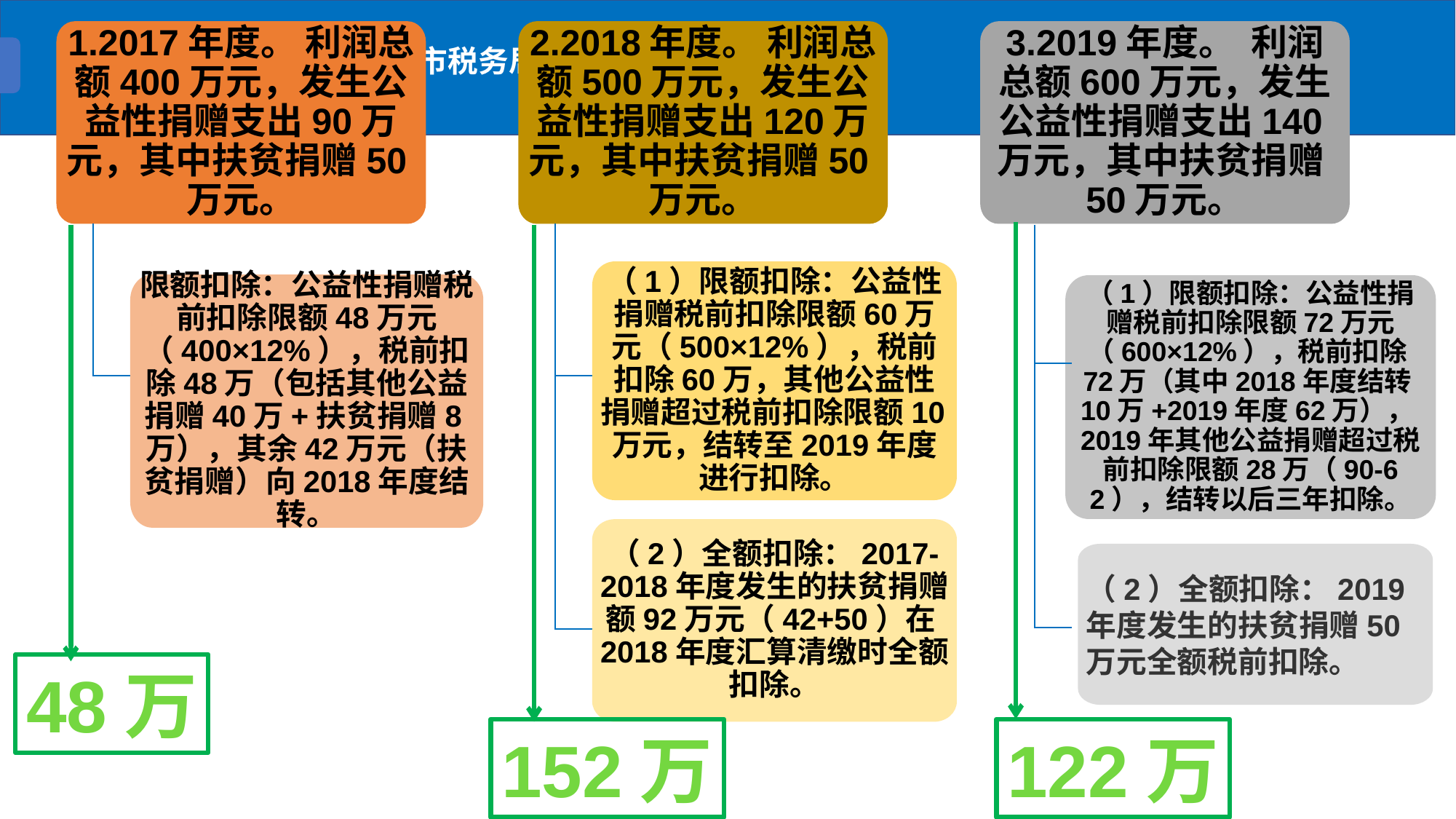

1.2017年度。 利润总额400万元，发生公益性捐赠支出90万元，其中扶贫捐赠50万元。
2.2018年度。 利润总额500万元，发生公益性捐赠支出120万元，其中扶贫捐赠50万元。
3.2019年度。  利润总额600万元，发生公益性捐赠支出140万元，其中扶贫捐赠50万元。

（1）限额扣除：公益性捐赠税前扣除限额60万元（500×12%），税前扣除60万，其他公益性捐赠超过税前扣除限额10万元，结转至2019年度进行扣除。
限额扣除：公益性捐赠税前扣除限额48万元（400×12%），税前扣除48万（包括其他公益捐赠40万+扶贫捐赠8万），其余42万元（扶贫捐赠）向2018年度结转。
（2）全额扣除：2017-2018年度发生的扶贫捐赠额92万元（42+50）在2018年度汇算清缴时全额扣除。

（1）限额扣除：公益性捐赠税前扣除限额72万元（600×12%），税前扣除72万（其中2018年度结转10万+2019年度62万），2019年其他公益捐赠超过税前扣除限额28万（90-62），结转以后三年扣除。
（2）全额扣除：2019年度发生的扶贫捐赠50万元全额税前扣除。
48万
122万
152万